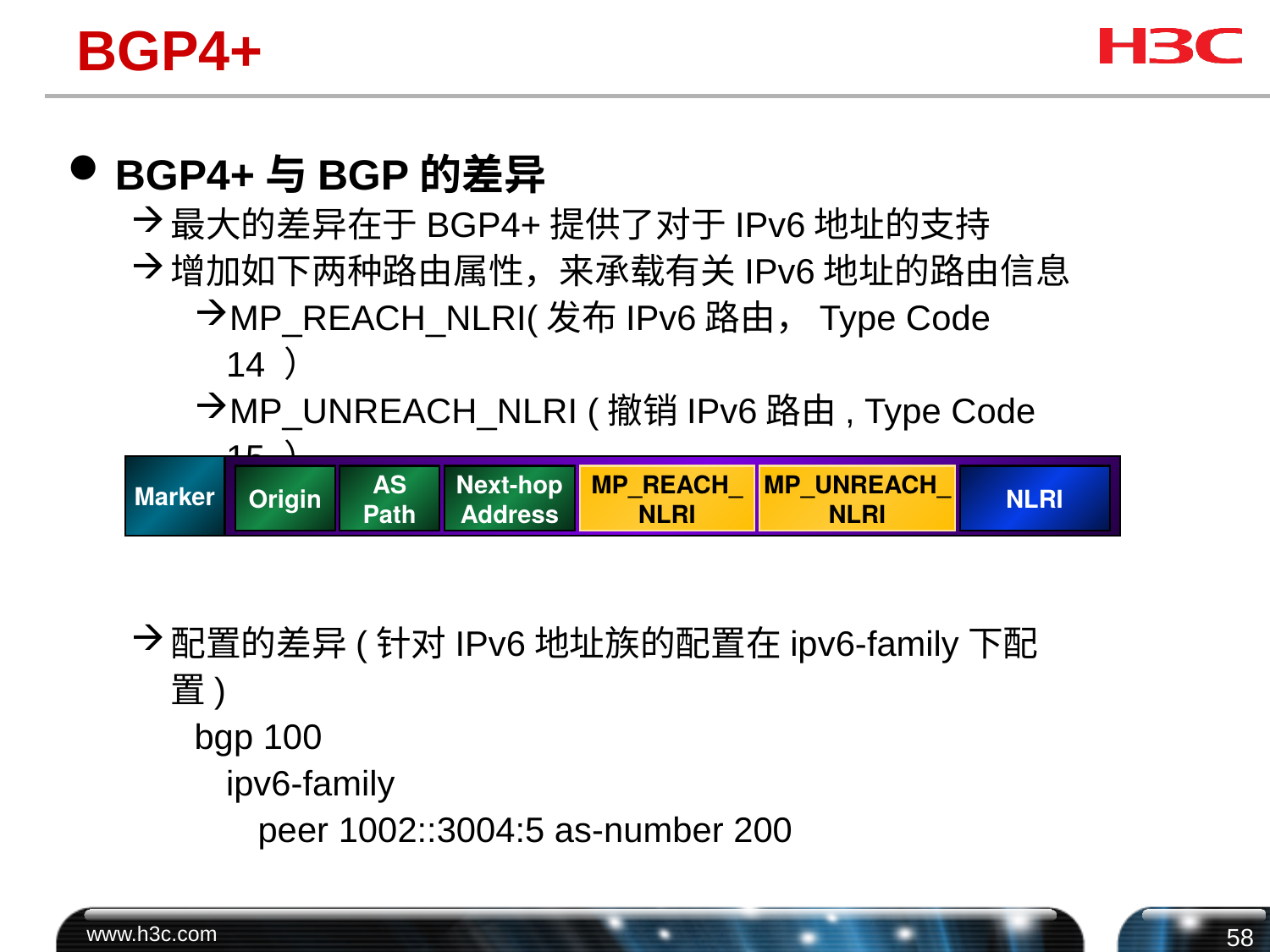

# BGP4+
BGP4+与BGP的差异
最大的差异在于BGP4+提供了对于IPv6地址的支持
增加如下两种路由属性，来承载有关IPv6地址的路由信息
MP_REACH_NLRI(发布IPv6路由，Type Code 14 ）
MP_UNREACH_NLRI (撤销IPv6路由, Type Code 15 ）

配置的差异(针对IPv6地址族的配置在ipv6-family下配置)
bgp 100
	ipv6-family
peer 1002::3004:5 as-number 200

Marker

Origin
AS
Path
Next-hop
Address
MP_REACH_
NLRI
MP_UNREACH_
NLRI
NLRI